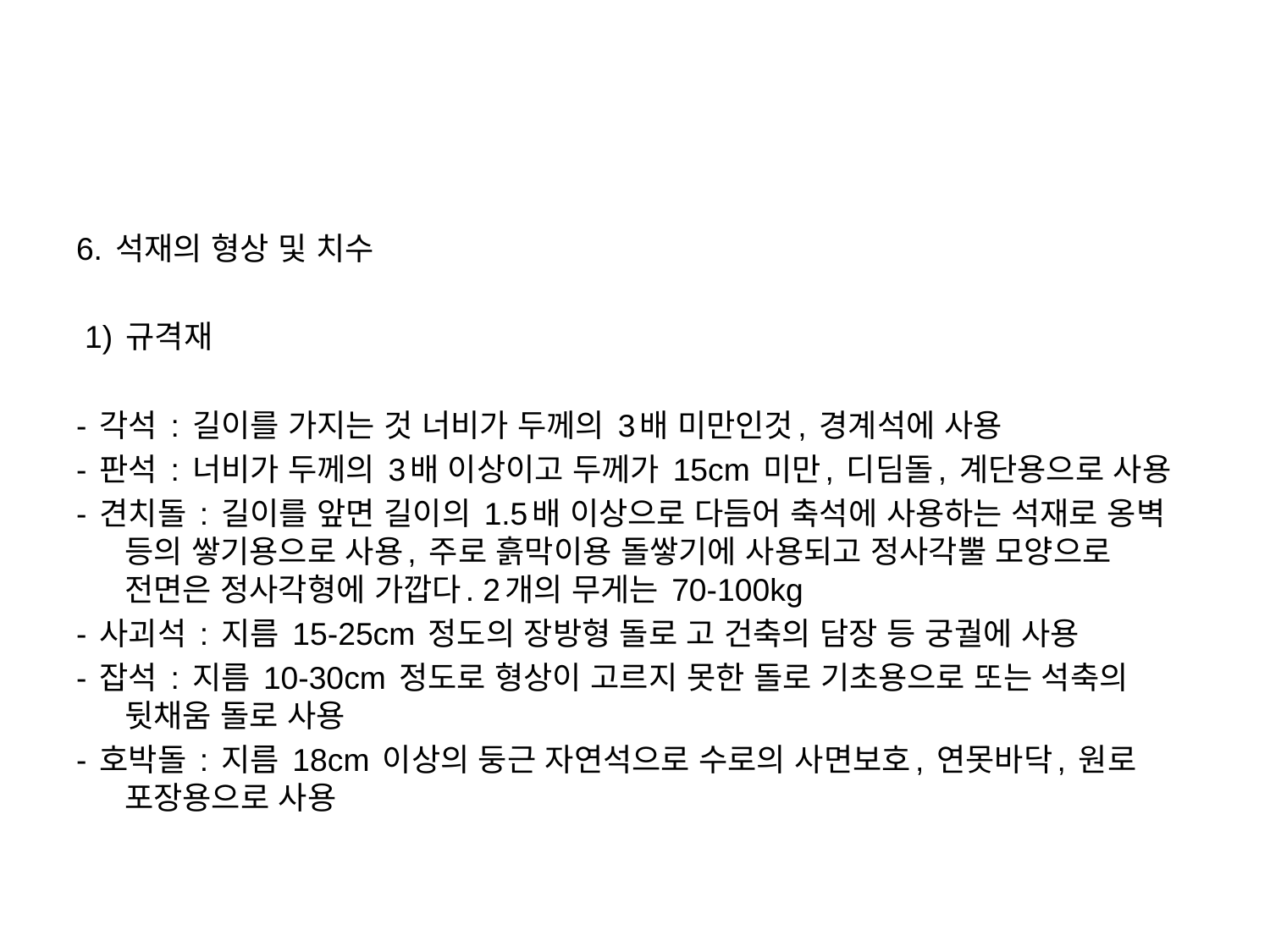

#
6. 석재의 형상 및 치수

 1) 규격재

- 각석 : 길이를 가지는 것 너비가 두께의 3배 미만인것, 경계석에 사용
- 판석 : 너비가 두께의 3배 이상이고 두께가 15cm 미만, 디딤돌, 계단용으로 사용
- 견치돌 : 길이를 앞면 길이의 1.5배 이상으로 다듬어 축석에 사용하는 석재로 옹벽 등의 쌓기용으로 사용, 주로 흙막이용 돌쌓기에 사용되고 정사각뿔 모양으로 전면은 정사각형에 가깝다. 2개의 무게는 70-100kg
- 사괴석 : 지름 15-25cm 정도의 장방형 돌로 고 건축의 담장 등 궁궐에 사용
- 잡석 : 지름 10-30cm 정도로 형상이 고르지 못한 돌로 기초용으로 또는 석축의 뒷채움 돌로 사용
- 호박돌 : 지름 18cm 이상의 둥근 자연석으로 수로의 사면보호, 연못바닥, 원로 포장용으로 사용